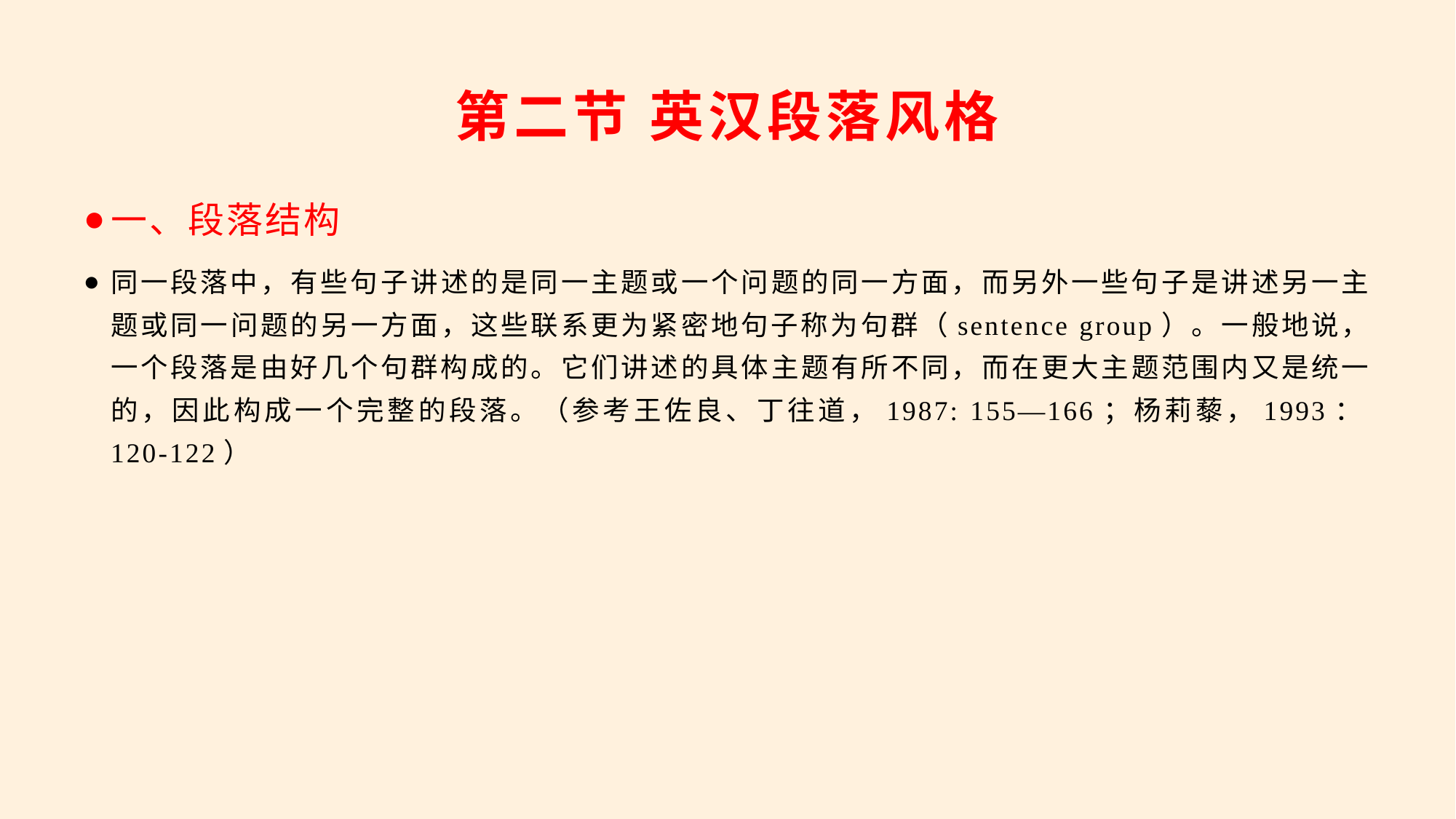

# 第二节 英汉段落风格
一、段落结构
同一段落中，有些句子讲述的是同一主题或一个问题的同一方面，而另外一些句子是讲述另一主题或同一问题的另一方面，这些联系更为紧密地句子称为句群（sentence group）。一般地说，一个段落是由好几个句群构成的。它们讲述的具体主题有所不同，而在更大主题范围内又是统一的，因此构成一个完整的段落。（参考王佐良、丁往道，1987: 155—166；杨莉藜，1993：120-122）